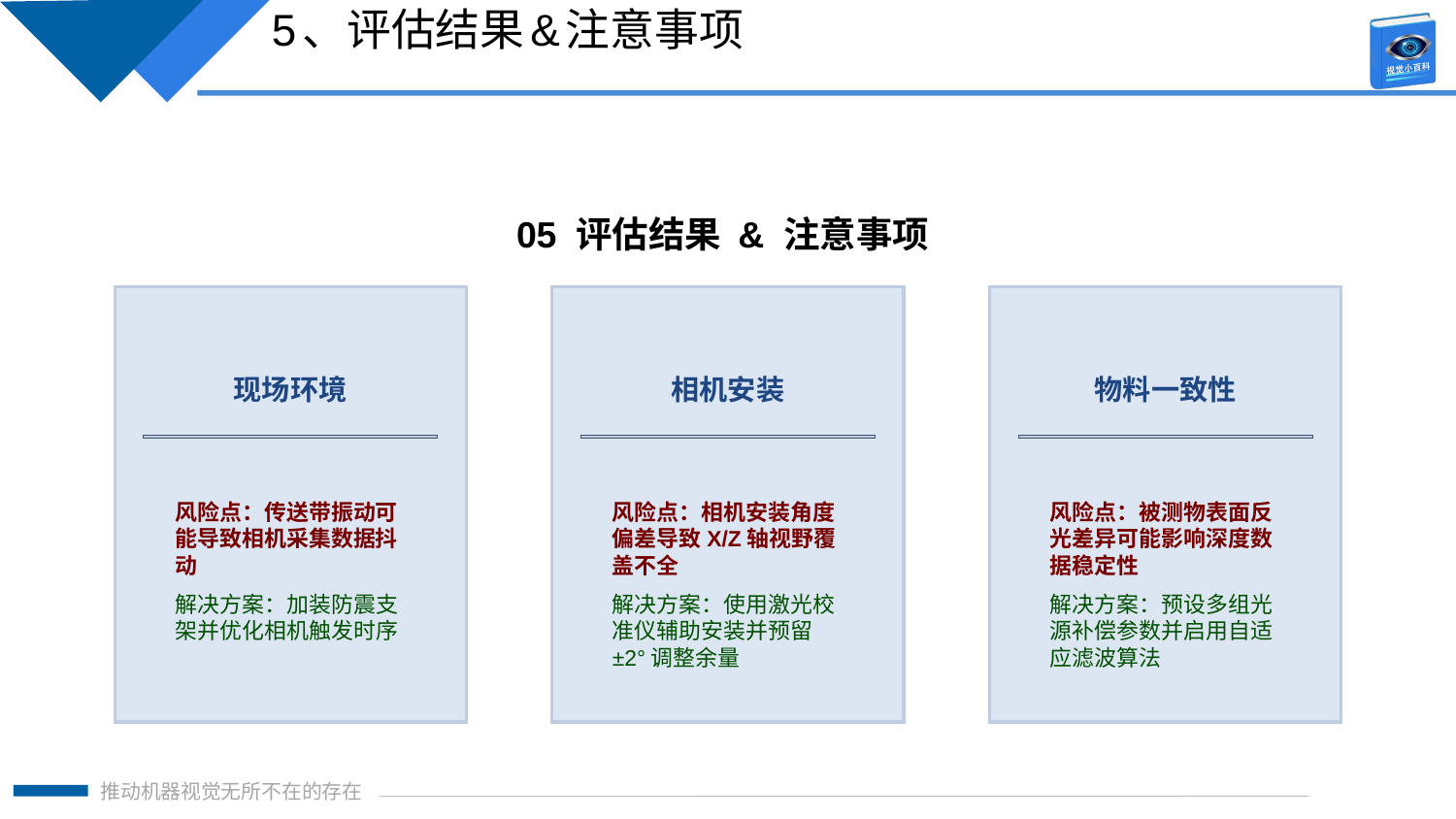

5、评估结果&注意事项

05 评估结果 & 注意事项

现场环境

相机安装

物料一致性

风险点：传送带振动可能导致相机采集数据抖动
解决方案：加装防震支架并优化相机触发时序

风险点：相机安装角度偏差导致X/Z轴视野覆盖不全
解决方案：使用激光校准仪辅助安装并预留±2°调整余量

风险点：被测物表面反光差异可能影响深度数据稳定性
解决方案：预设多组光源补偿参数并启用自适应滤波算法